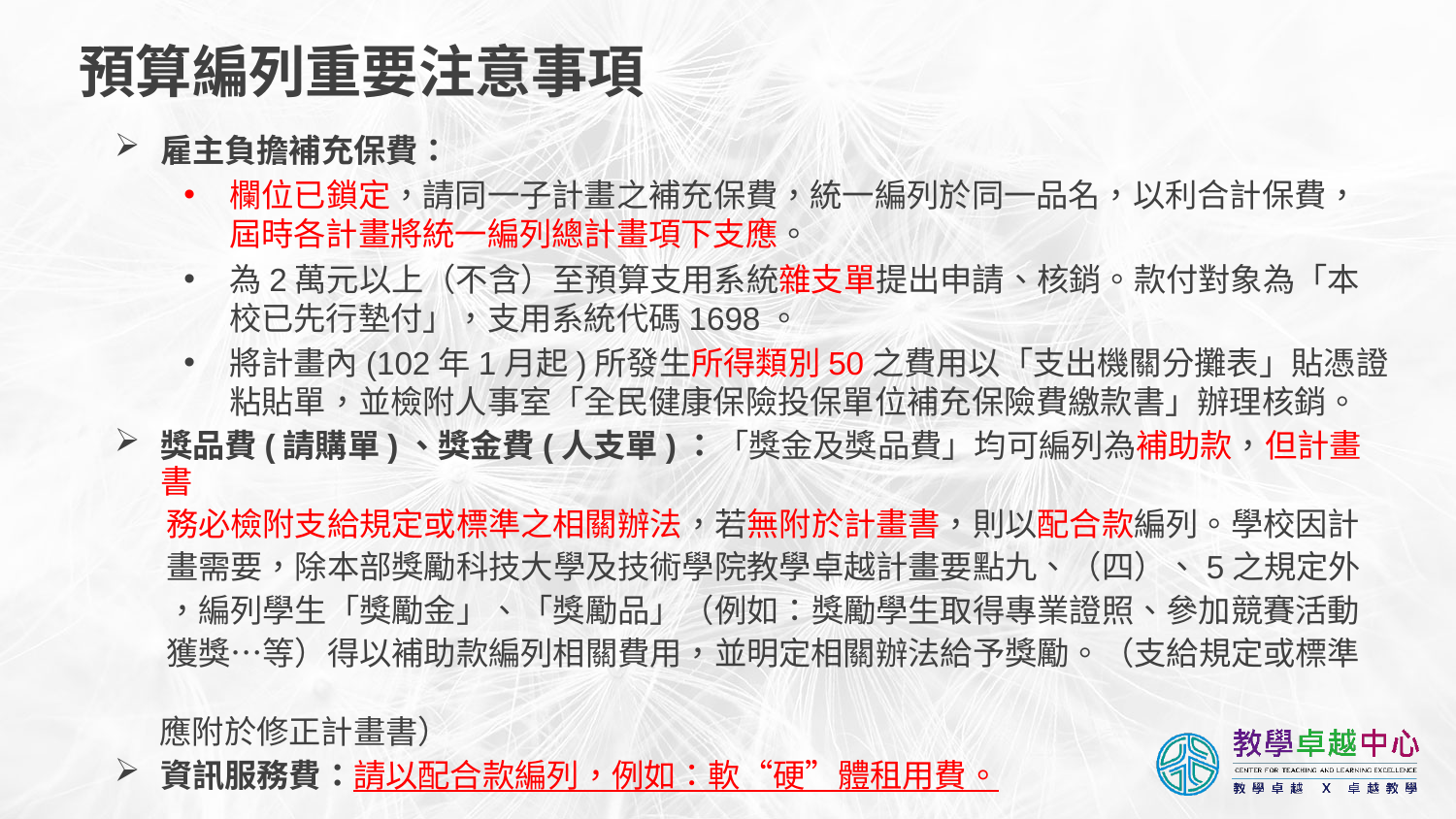

# 預算編列重要注意事項
雇主負擔補充保費：
欄位已鎖定，請同一子計畫之補充保費，統一編列於同一品名，以利合計保費，屆時各計畫將統一編列總計畫項下支應。
為2萬元以上（不含）至預算支用系統雜支單提出申請、核銷。款付對象為「本校已先行墊付」，支用系統代碼1698。
將計畫內(102年1月起)所發生所得類別50之費用以「支出機關分攤表」貼憑證粘貼單，並檢附人事室「全民健康保險投保單位補充保險費繳款書」辦理核銷。
獎品費(請購單)、獎金費(人支單)：「獎金及獎品費」均可編列為補助款，但計畫書
      務必檢附支給規定或標準之相關辦法，若無附於計畫書，則以配合款編列。學校因計
      畫需要，除本部獎勵科技大學及技術學院教學卓越計畫要點九、（四）、5之規定外
      ，編列學生「獎勵金」、「獎勵品」（例如：獎勵學生取得專業證照、參加競賽活動
      獲獎…等）得以補助款編列相關費用，並明定相關辦法給予獎勵。（支給規定或標準
應附於修正計畫書）
資訊服務費：請以配合款編列，例如：軟“硬”體租用費。